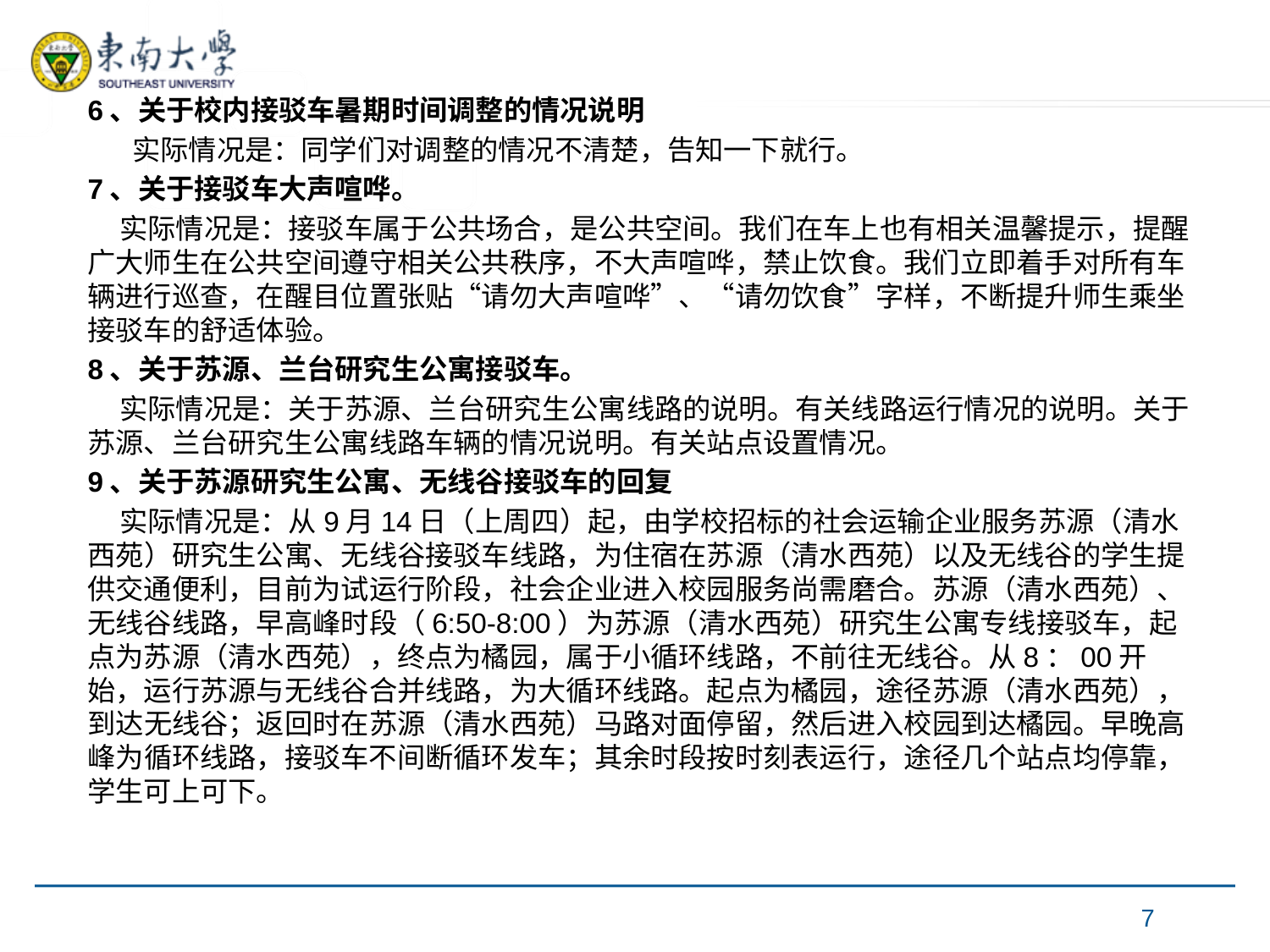

6、关于校内接驳车暑期时间调整的情况说明
      实际情况是：同学们对调整的情况不清楚，告知一下就行。
7、关于接驳车大声喧哗。
    实际情况是：接驳车属于公共场合，是公共空间。我们在车上也有相关温馨提示，提醒广大师生在公共空间遵守相关公共秩序，不大声喧哗，禁止饮食。我们立即着手对所有车辆进行巡查，在醒目位置张贴“请勿大声喧哗”、“请勿饮食”字样，不断提升师生乘坐接驳车的舒适体验。
8、关于苏源、兰台研究生公寓接驳车。
    实际情况是：关于苏源、兰台研究生公寓线路的说明。有关线路运行情况的说明。关于苏源、兰台研究生公寓线路车辆的情况说明。有关站点设置情况。
9、关于苏源研究生公寓、无线谷接驳车的回复
    实际情况是：从9月14日（上周四）起，由学校招标的社会运输企业服务苏源（清水西苑）研究生公寓、无线谷接驳车线路，为住宿在苏源（清水西苑）以及无线谷的学生提供交通便利，目前为试运行阶段，社会企业进入校园服务尚需磨合。苏源（清水西苑）、无线谷线路，早高峰时段（6:50-8:00）为苏源（清水西苑）研究生公寓专线接驳车，起点为苏源（清水西苑），终点为橘园，属于小循环线路，不前往无线谷。从8：00开始，运行苏源与无线谷合并线路，为大循环线路。起点为橘园，途径苏源（清水西苑），到达无线谷；返回时在苏源（清水西苑）马路对面停留，然后进入校园到达橘园。早晚高峰为循环线路，接驳车不间断循环发车；其余时段按时刻表运行，途径几个站点均停靠，学生可上可下。